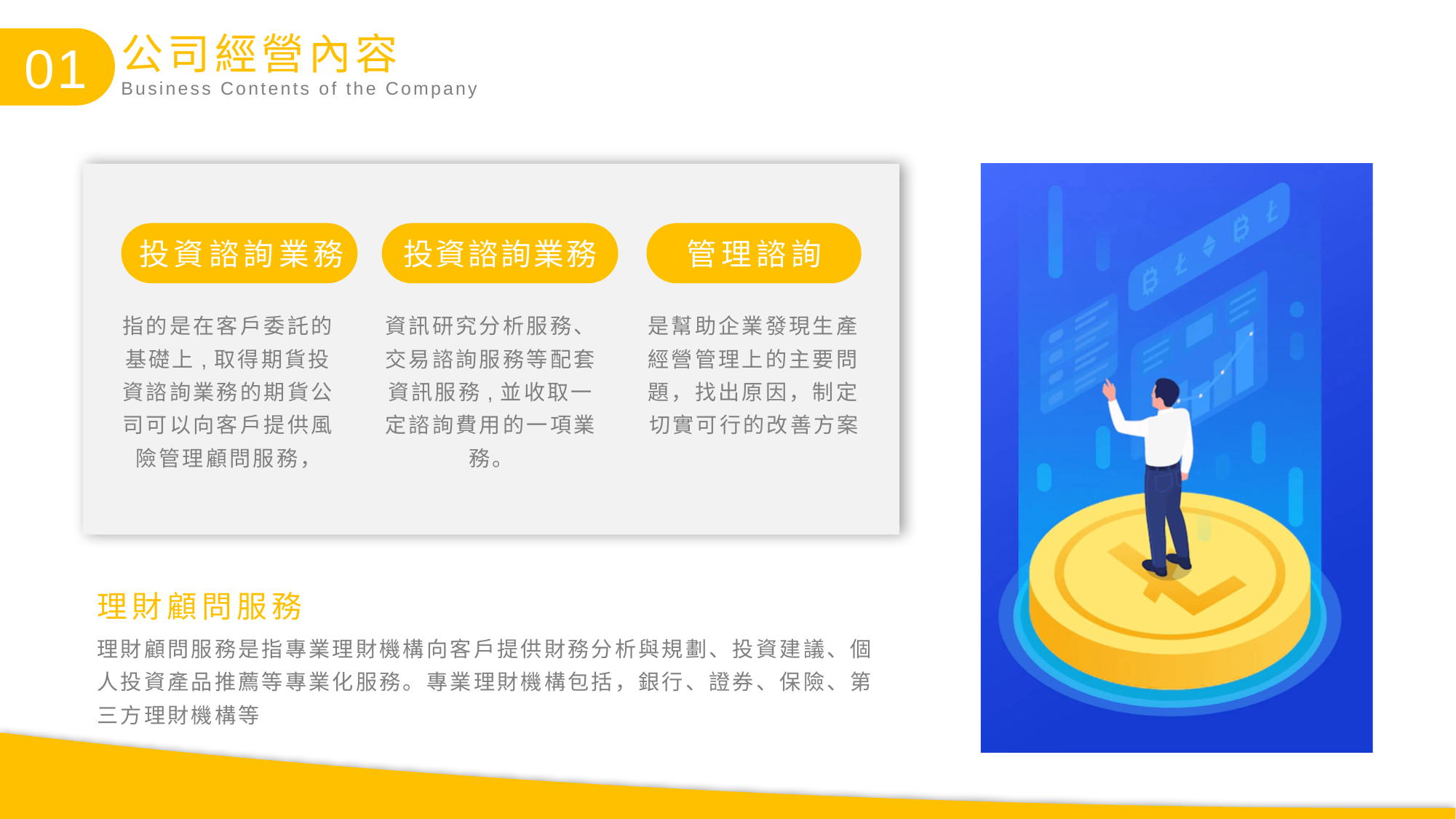

公司經營內容
Business Contents of the Company

01

投資諮詢業務

投資諮詢業務

管理諮詢
是幫助企業發現生產經營管理上的主要問題，找出原因，制定切實可行的改善方案
指的是在客戶委託的基礎上,取得期貨投資諮詢業務的期貨公司可以向客戶提供風險管理顧問服務，
資訊研究分析服務、交易諮詢服務等配套資訊服務,並收取一定諮詢費用的一項業務。
理財顧問服務
理財顧問服務是指專業理財機構向客戶提供財務分析與規劃、投資建議、個人投資產品推薦等專業化服務。專業理財機構包括，銀行、證券、保險、第三方理財機構等